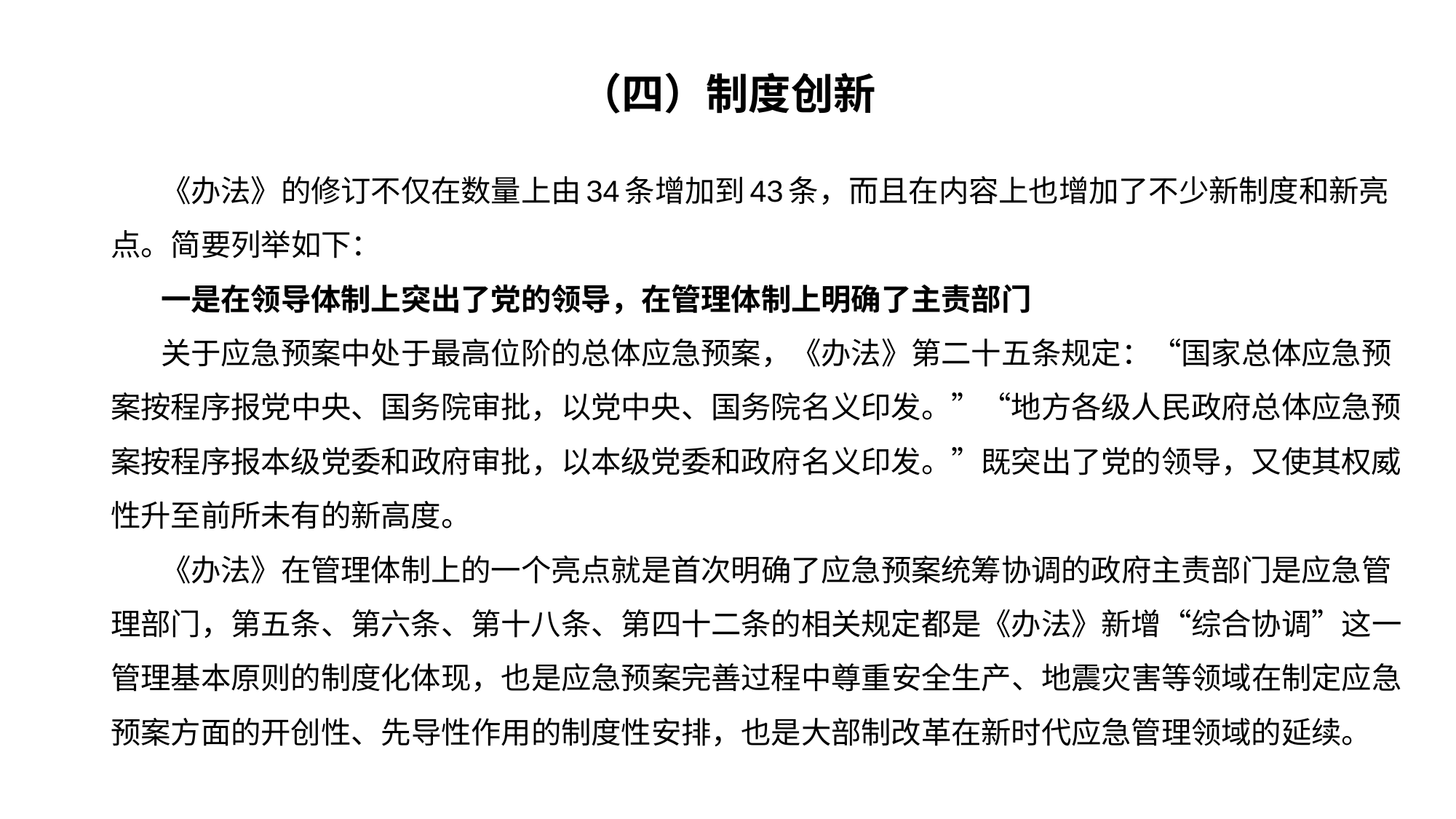

# （四）制度创新
《办法》的修订不仅在数量上由34条增加到43条，而且在内容上也增加了不少新制度和新亮点。简要列举如下：
一是在领导体制上突出了党的领导，在管理体制上明确了主责部门
关于应急预案中处于最高位阶的总体应急预案，《办法》第二十五条规定：“国家总体应急预案按程序报党中央、国务院审批，以党中央、国务院名义印发。”“地方各级人民政府总体应急预案按程序报本级党委和政府审批，以本级党委和政府名义印发。”既突出了党的领导，又使其权威性升至前所未有的新高度。
《办法》在管理体制上的一个亮点就是首次明确了应急预案统筹协调的政府主责部门是应急管理部门，第五条、第六条、第十八条、第四十二条的相关规定都是《办法》新增“综合协调”这一管理基本原则的制度化体现，也是应急预案完善过程中尊重安全生产、地震灾害等领域在制定应急预案方面的开创性、先导性作用的制度性安排，也是大部制改革在新时代应急管理领域的延续。